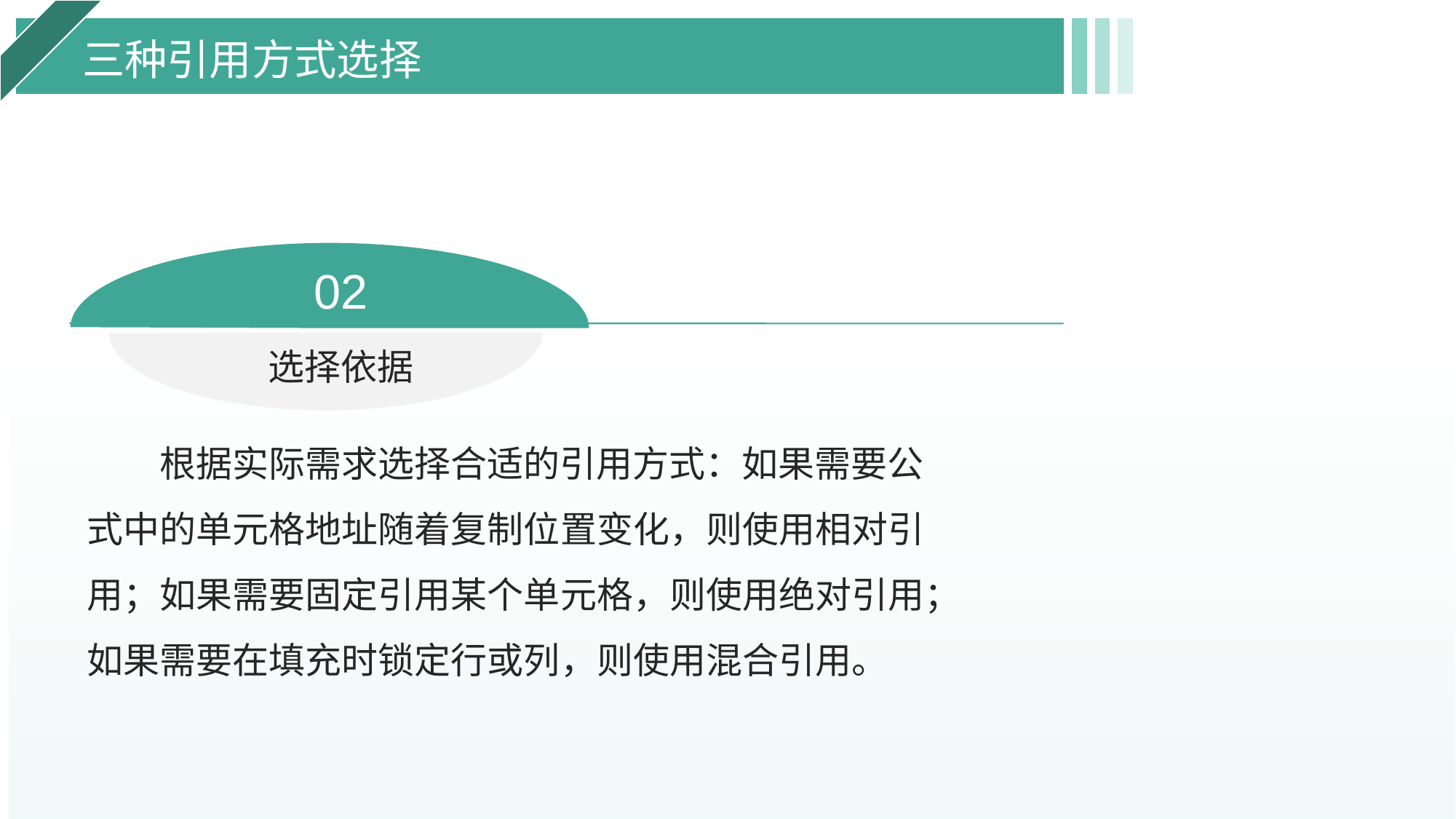

三种引用方式选择

02
02
选择依据

根据实际需求选择合适的引用方式：如果需要公式中的单元格地址随着复制位置变化，则使用相对引用；如果需要固定引用某个单元格，则使用绝对引用；如果需要在填充时锁定行或列，则使用混合引用。